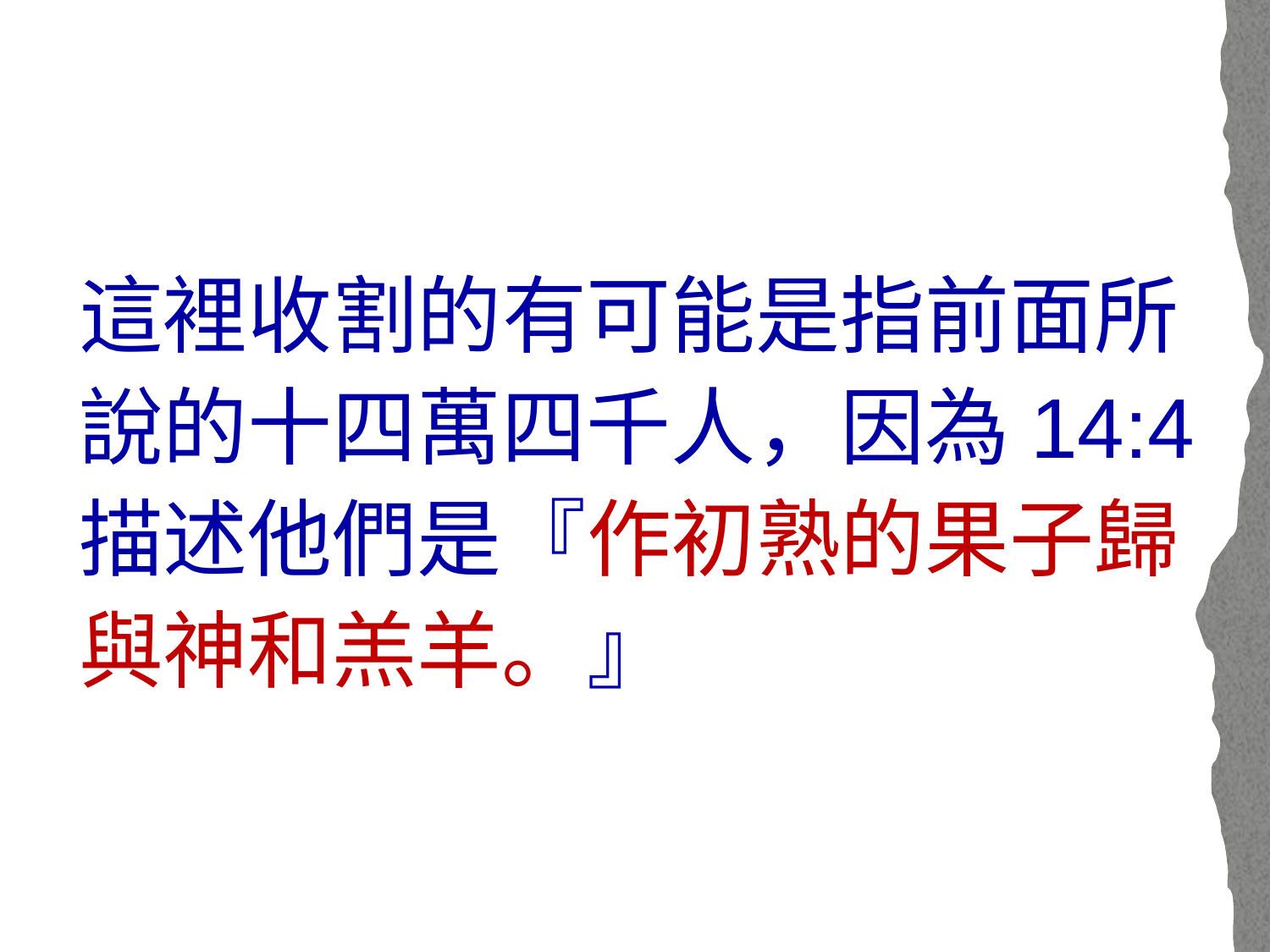

這裡收割的有可能是指前面所說的十四萬四千人，因為14:4描述他們是『作初熟的果子歸與神和羔羊。』